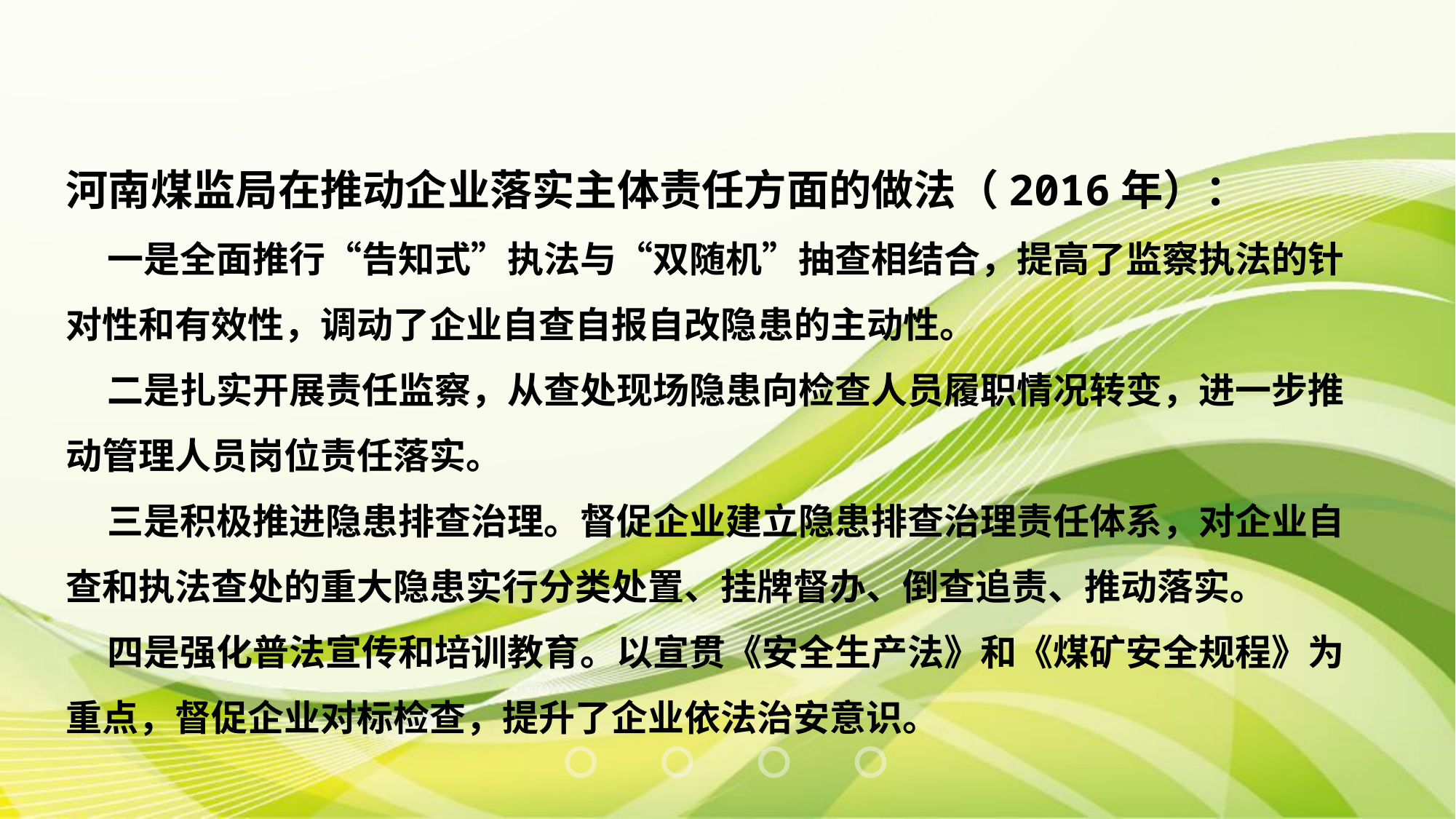

河南煤监局在推动企业落实主体责任方面的做法（2016年）：
    一是全面推行“告知式”执法与“双随机”抽查相结合，提高了监察执法的针对性和有效性，调动了企业自查自报自改隐患的主动性。
    二是扎实开展责任监察，从查处现场隐患向检查人员履职情况转变，进一步推动管理人员岗位责任落实。
    三是积极推进隐患排查治理。督促企业建立隐患排查治理责任体系，对企业自查和执法查处的重大隐患实行分类处置、挂牌督办、倒查追责、推动落实。
    四是强化普法宣传和培训教育。以宣贯《安全生产法》和《煤矿安全规程》为重点，督促企业对标检查，提升了企业依法治安意识。